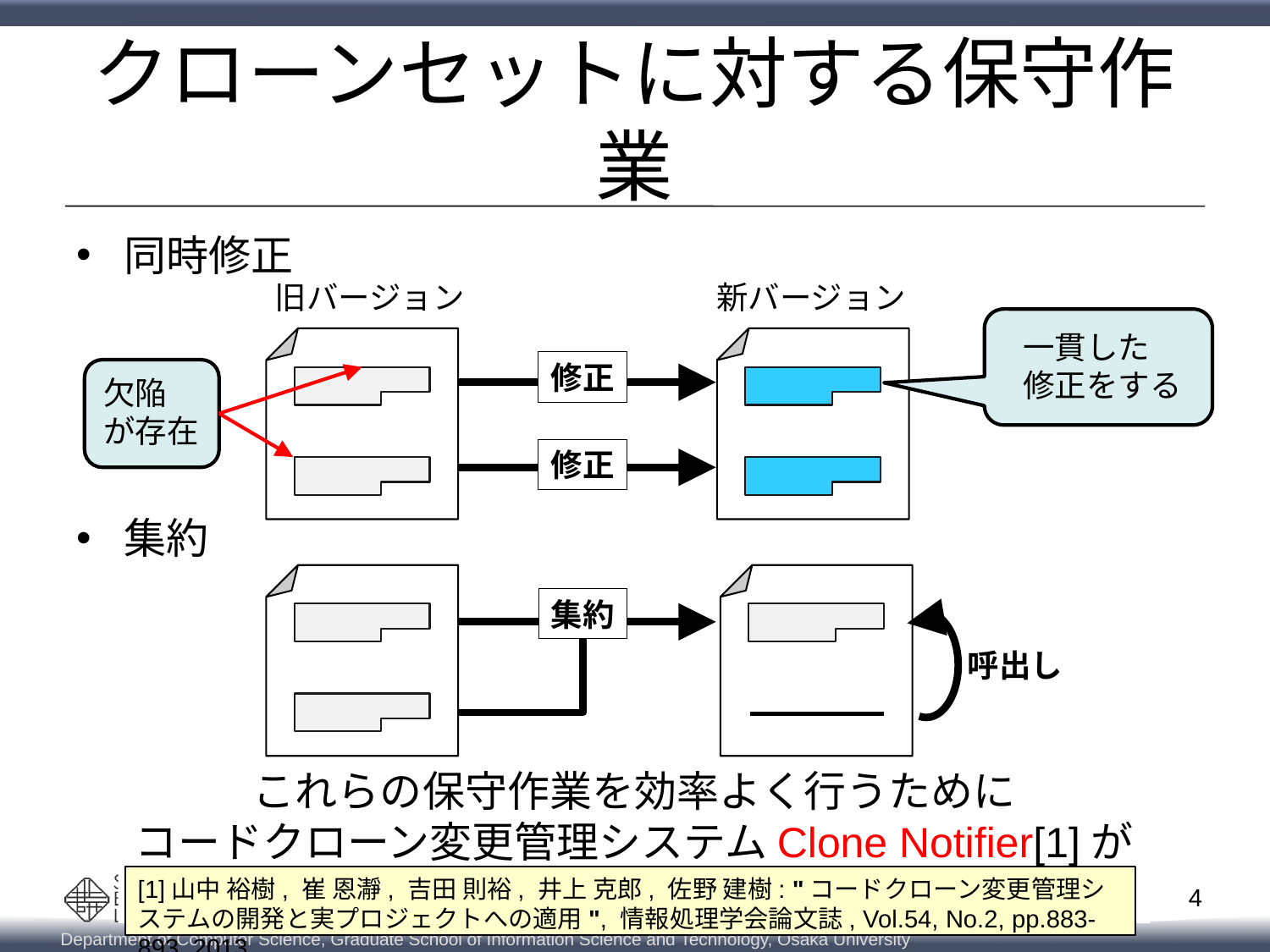

# クローンセットに対する保守作業
同時修正
集約

旧バージョン
新バージョン

一貫した
修正をする

修正

欠陥
が存在

修正

集約

呼出し
これらの保守作業を効率よく行うために
コードクローン変更管理システムClone Notifier[1]が提案
[1]山中 裕樹, 崔 恩瀞, 吉田 則裕, 井上 克郎, 佐野 建樹: "コードクローン変更管理システムの開発と実プロジェクトへの適用", 情報処理学会論文誌, Vol.54, No.2, pp.883-893, 2013
4